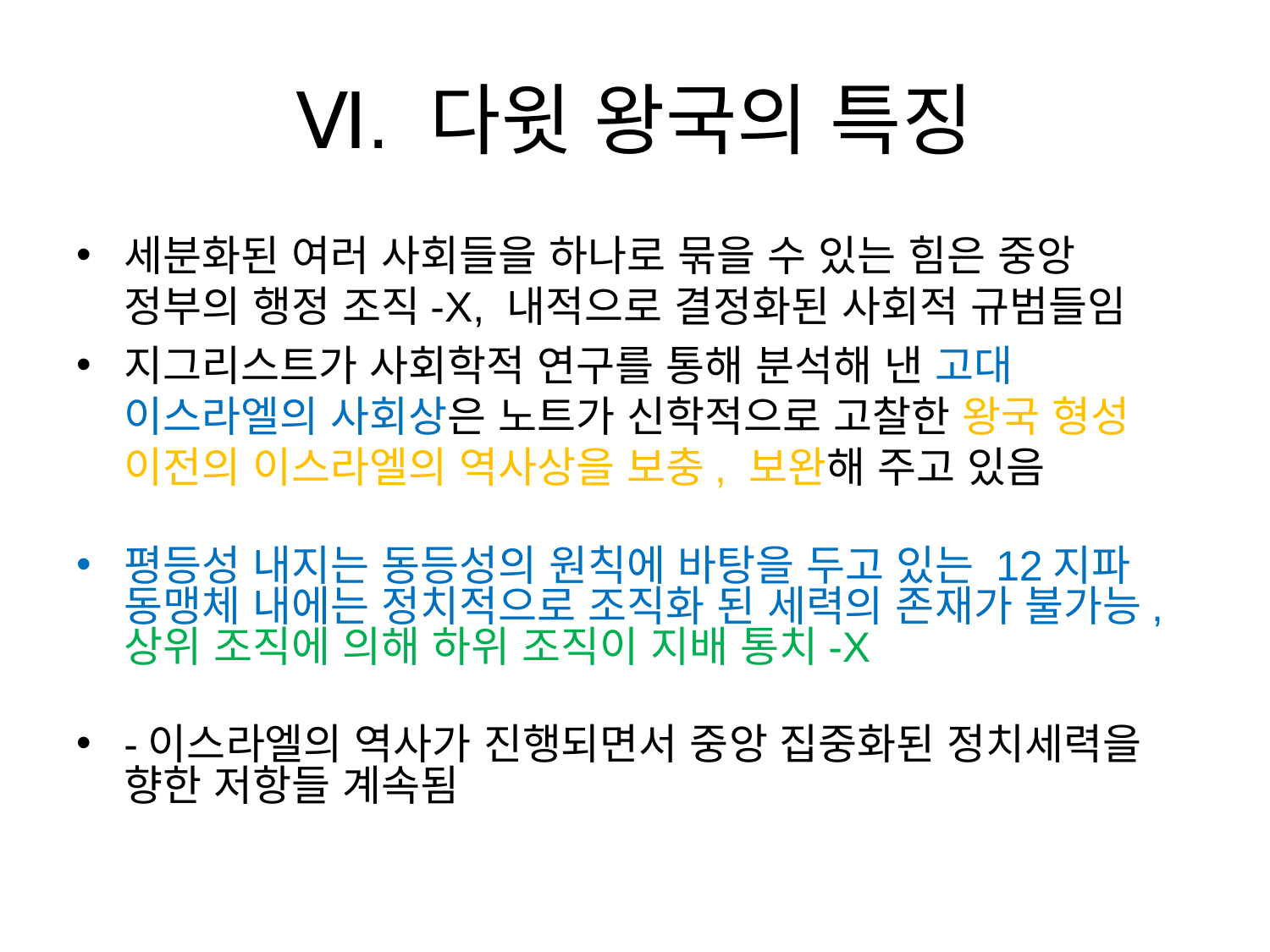

# Ⅵ. 다윗 왕국의 특징
세분화된 여러 사회들을 하나로 묶을 수 있는 힘은 중앙 정부의 행정 조직-X, 내적으로 결정화된 사회적 규범들임
지그리스트가 사회학적 연구를 통해 분석해 낸 고대 이스라엘의 사회상은 노트가 신학적으로 고찰한 왕국 형성 이전의 이스라엘의 역사상을 보충, 보완해 주고 있음

평등성 내지는 동등성의 원칙에 바탕을 두고 있는 12지파 동맹체 내에는 정치적으로 조직화 된 세력의 존재가 불가능, 상위 조직에 의해 하위 조직이 지배 통치-X

-이스라엘의 역사가 진행되면서 중앙 집중화된 정치세력을 향한 저항들 계속됨